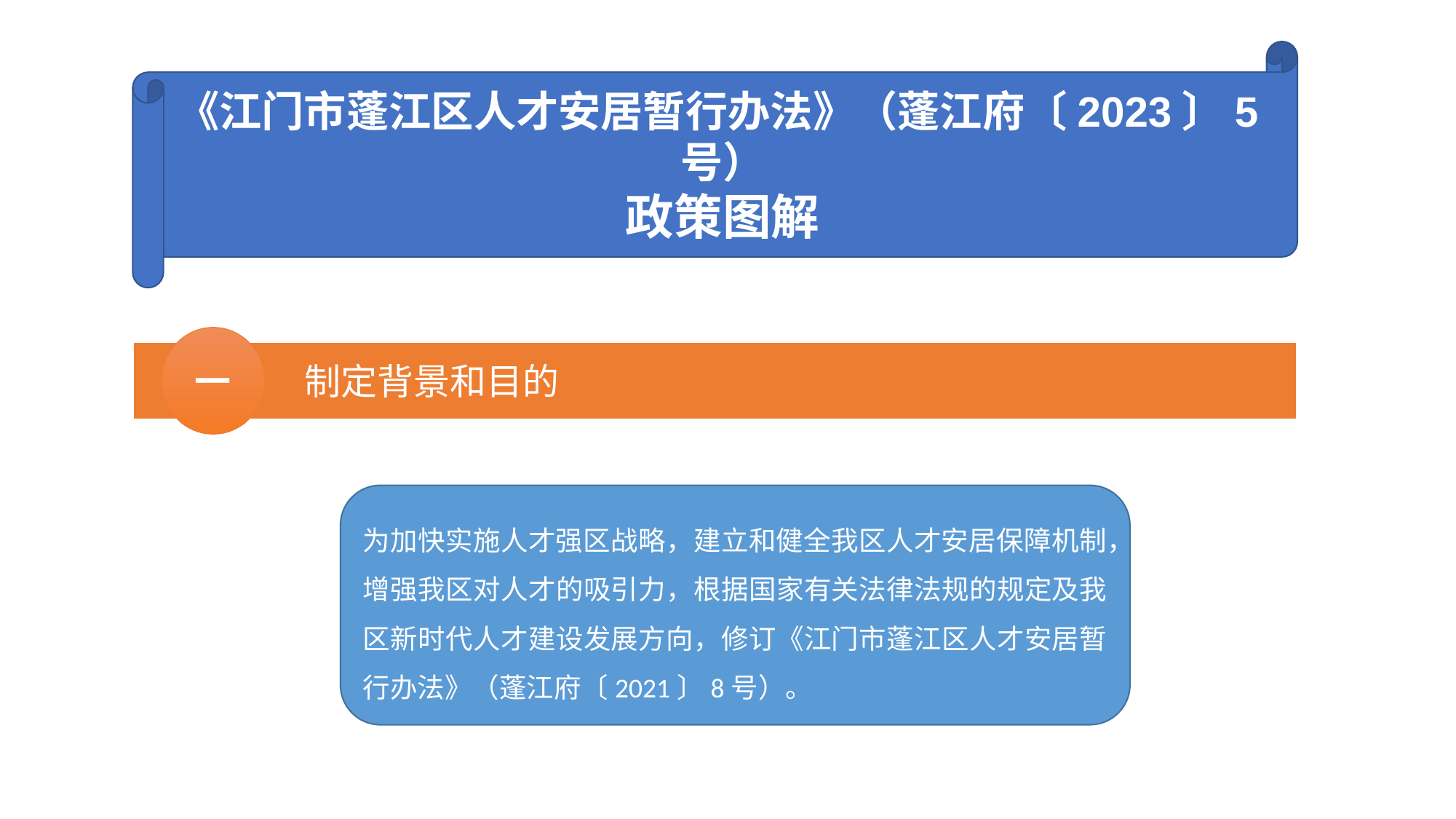

《江门市蓬江区人才安居暂行办法》（蓬江府〔2023〕5号）
政策图解

一
                         制定背景和目的
为加快实施人才强区战略，建立和健全我区人才安居保障机制，增强我区对人才的吸引力，根据国家有关法律法规的规定及我区新时代人才建设发展方向，修订《江门市蓬江区人才安居暂行办法》（蓬江府〔2021〕8号）。